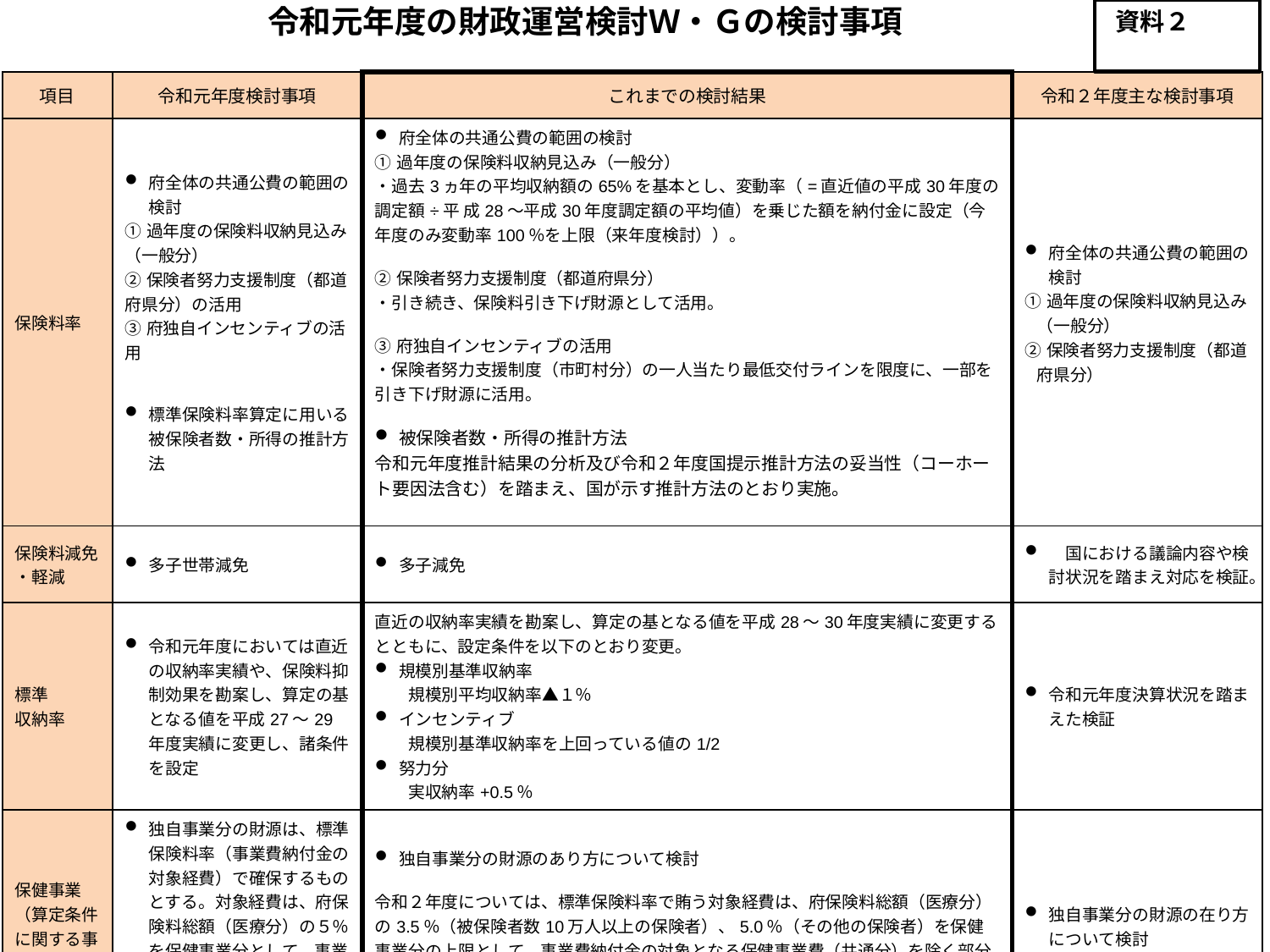

資料２
# 令和元年度の財政運営検討Ｗ・Ｇの検討事項
| 項目 | 令和元年度検討事項 | これまでの検討結果 | 令和２年度主な検討事項 |
| --- | --- | --- | --- |
| 保険料率 | 府全体の共通公費の範囲の検討 ①過年度の保険料収納見込み（一般分） ②保険者努力支援制度（都道府県分）の活用 ③府独自インセンティブの活用 標準保険料率算定に用いる被保険者数・所得の推計方法 | 府全体の共通公費の範囲の検討 ①過年度の保険料収納見込み（一般分） ・過去3ヵ年の平均収納額の65%を基本とし、変動率（=直近値の平成30年度の調定額÷平 成28～平成30年度調定額の平均値）を乗じた額を納付金に設定（今年度のみ変動率100％を上限（来年度検討））。 ②保険者努力支援制度（都道府県分） ・引き続き、保険料引き下げ財源として活用。 ③府独自インセンティブの活用 ・保険者努力支援制度（市町村分）の一人当たり最低交付ラインを限度に、一部を引き下げ財源に活用。 被保険者数・所得の推計方法 令和元年度推計結果の分析及び令和２年度国提示推計方法の妥当性（コーホート要因法含む）を踏まえ、国が示す推計方法のとおり実施。 | 府全体の共通公費の範囲の検討 ①過年度の保険料収納見込み（一般分） ②保険者努力支援制度（都道府県分） |
| 保険料減免 ・軽減 | 多子世帯減免 | 多子減免 | 国における議論内容や検討状況を踏まえ対応を検証。 |
| 標準 収納率 | 令和元年度においては直近の収納率実績や、保険料抑制効果を勘案し、算定の基となる値を平成27～29年度実績に変更し、諸条件を設定 | 直近の収納率実績を勘案し、算定の基となる値を平成28～30年度実績に変更するとともに、設定条件を以下のとおり変更。 規模別基準収納率 　　規模別平均収納率▲１％ インセンティブ 　　規模別基準収納率を上回っている値の1/2 努力分 　　実収納率+0.5％ | 令和元年度決算状況を踏まえた検証 |
| 保健事業 （算定条件に関する事項のみ） | 独自事業分の財源は、標準保険料率（事業費納付金の対象経費）で確保するものとする。対象経費は、府保険料総額（医療分）の５％を保健事業分として、事業費納付金の対象となる保健事業費（共通分）を除く部分を独自事業分としている。 | 独自事業分の財源のあり方について検討 令和２年度については、標準保険料率で賄う対象経費は、府保険料総額（医療分）の3.5％（被保険者数10万人以上の保険者）、5.0％（その他の保険者）を保健事業分の上限として、事業費納付金の対象となる保健事業費（共通分）を除く部分を独自事業分とする。 | 独自事業分の財源の在り方について検討 |